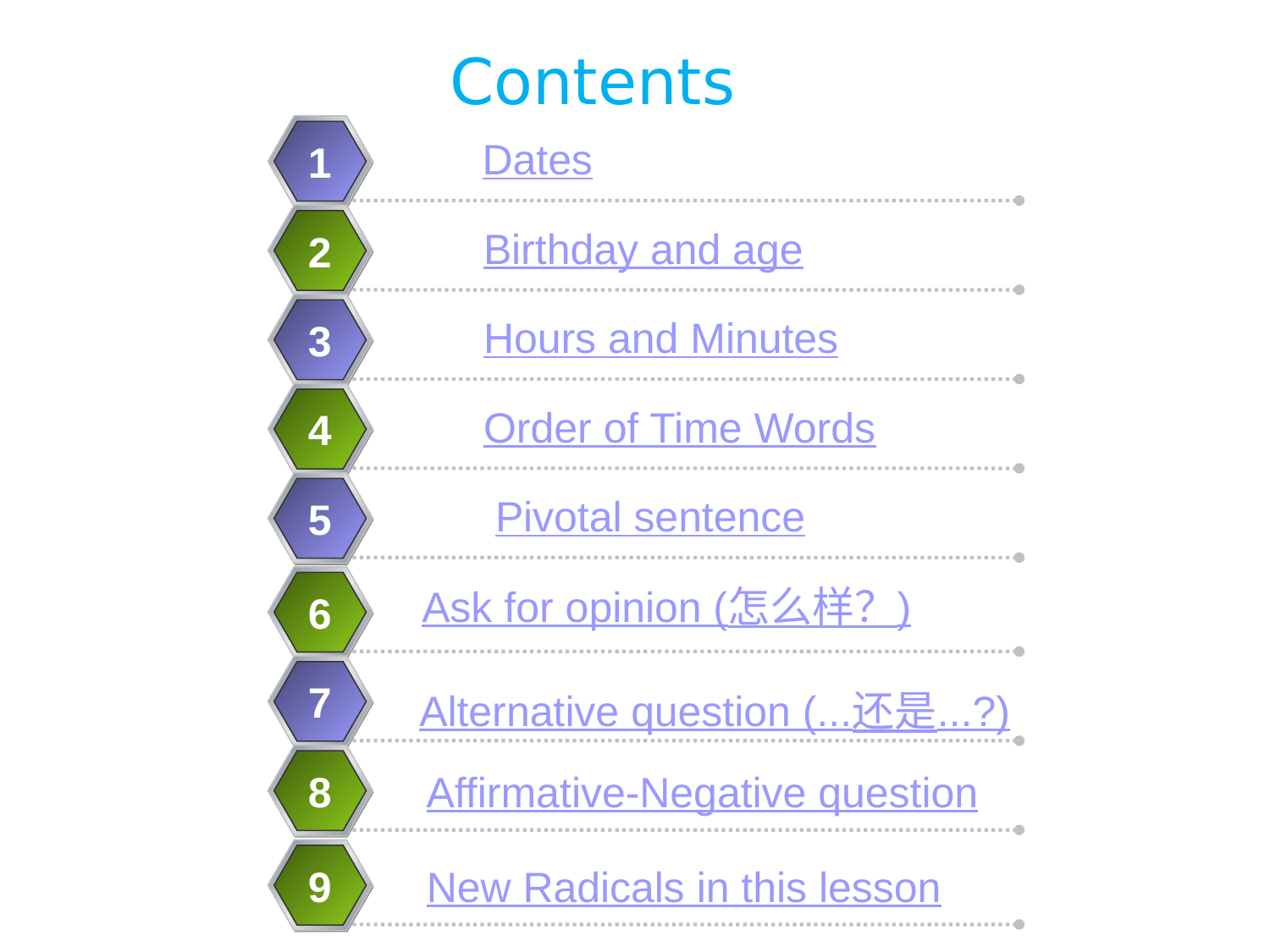

Contents

Dates
1

Birthday and age
2

Hours and Minutes
3

Order of Time Words
4

 Pivotal sentence
5

Ask for opinion (怎么样？)
6

7
Alternative question (...还是...?)

8
Affirmative-Negative question

9
New Radicals in this lesson